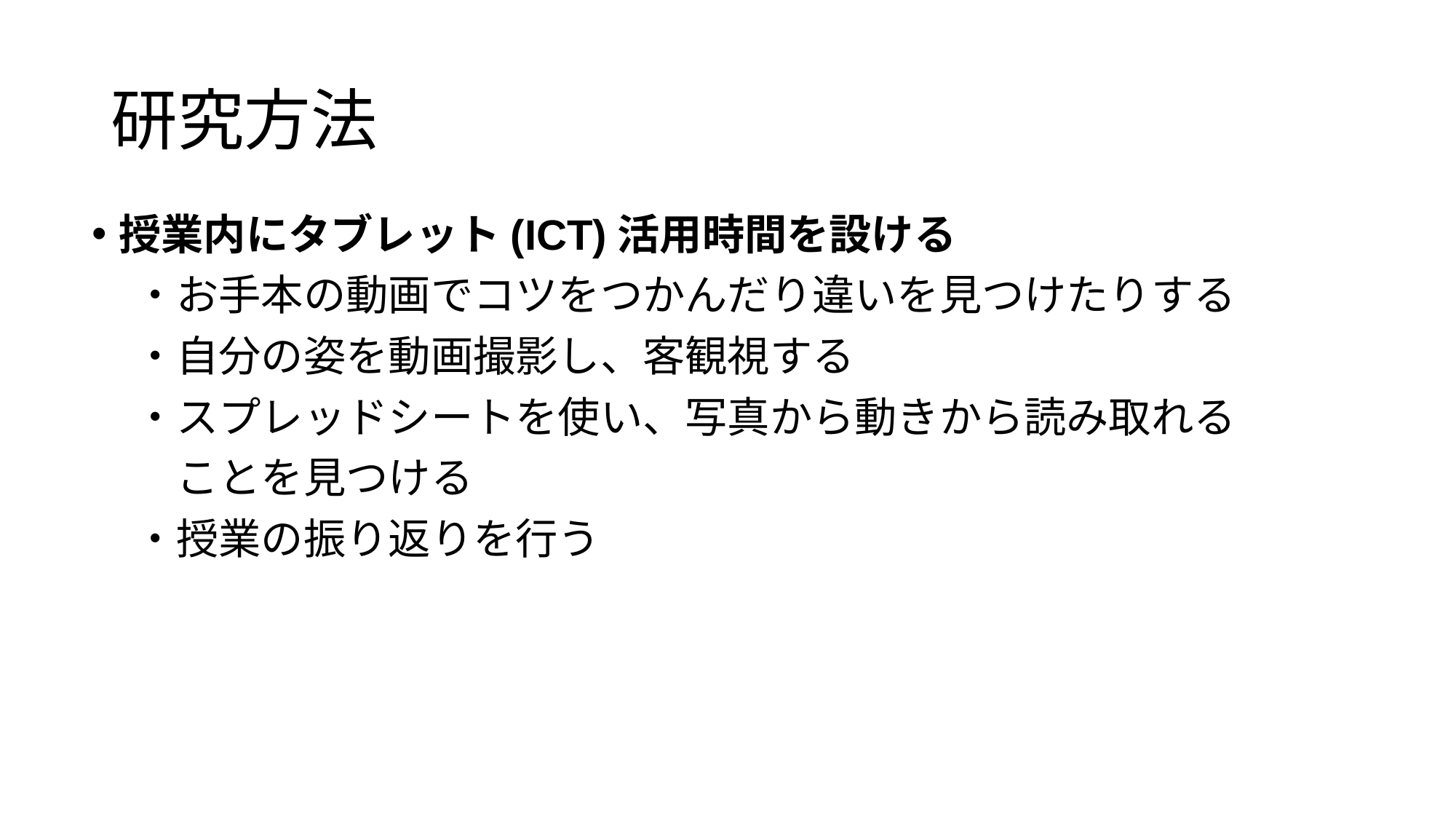

# 研究方法
授業内にタブレット(ICT)活用時間を設ける
　・お手本の動画でコツをつかんだり違いを見つけたりする
　・自分の姿を動画撮影し、客観視する
　・スプレッドシートを使い、写真から動きから読み取れる
　　ことを見つける
　・授業の振り返りを行う